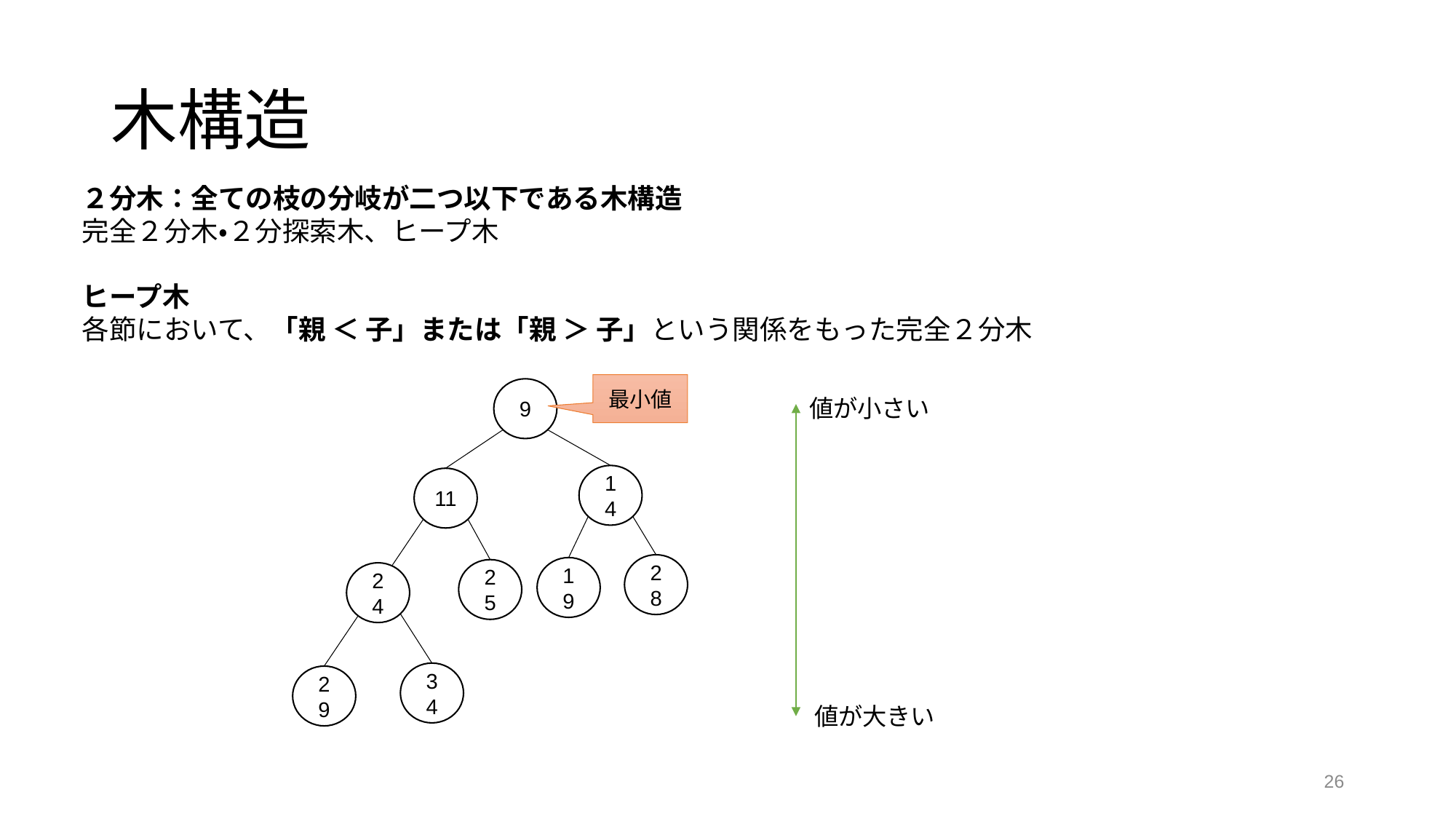

# 木構造
２分木：全ての枝の分岐が二つ以下である木構造
完全２分木・２分探索木、ヒープ木

ヒープ木
各節において、「親 ＜ 子」または「親 ＞ 子」という関係をもった完全２分木

最小値
9
値が小さい
14
11
28
19
25
24
34
29
値が大きい
26